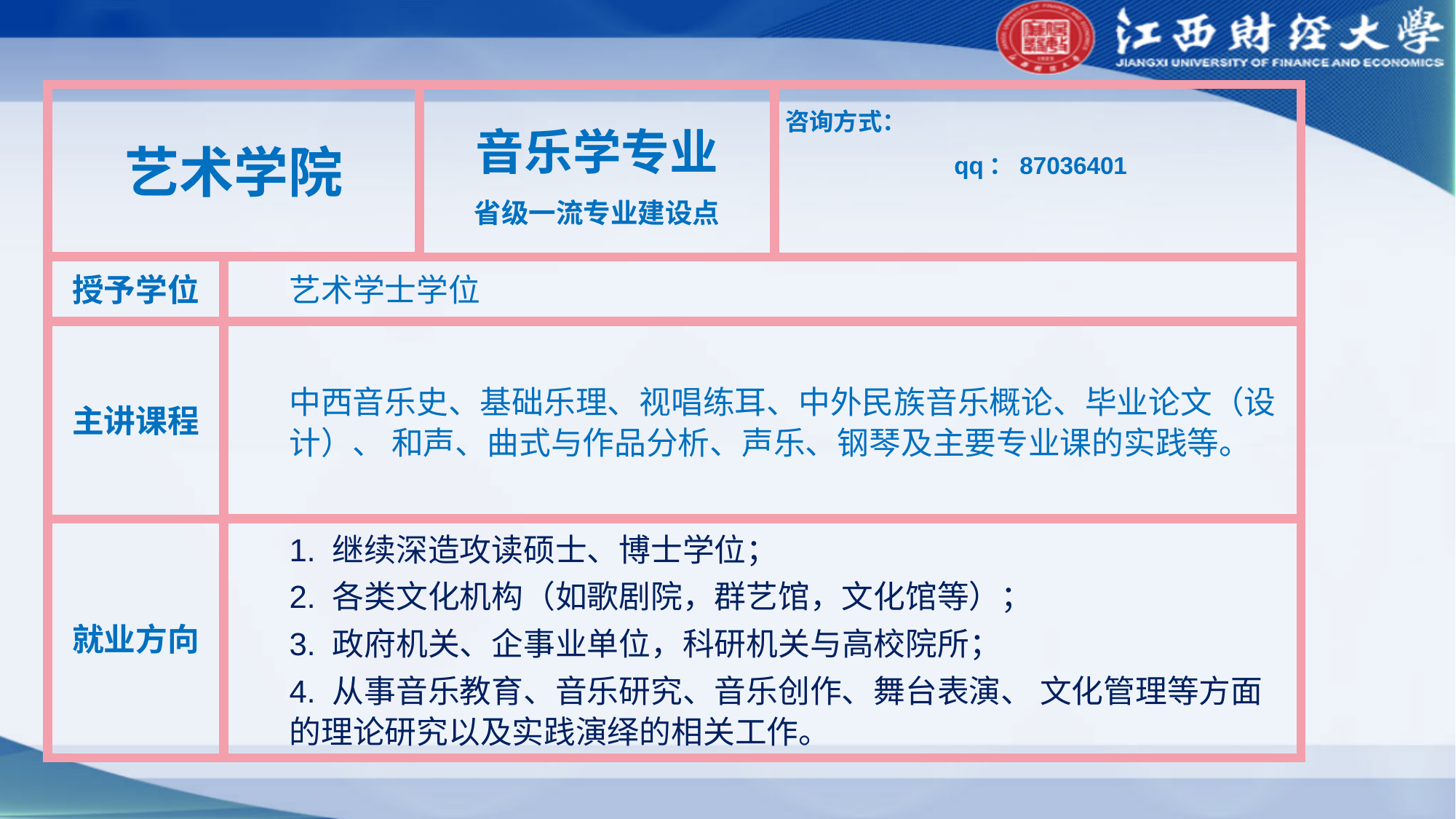

艺术学院

音乐学专业
省级一流专业建设点
咨询方式：
                 qq：87036401
授予学位
艺术学士学位
主讲课程
中西音乐史、基础乐理、视唱练耳、中外民族音乐概论、毕业论文（设计）、 和声、曲式与作品分析、声乐、钢琴及主要专业课的实践等。
1. 继续深造攻读硕士、博士学位；
2. 各类文化机构（如歌剧院，群艺馆，文化馆等）；
3. 政府机关、企事业单位，科研机关与高校院所；
4. 从事音乐教育、音乐研究、音乐创作、舞台表演、 文化管理等方面的理论研究以及实践演绎的相关工作。
就业方向